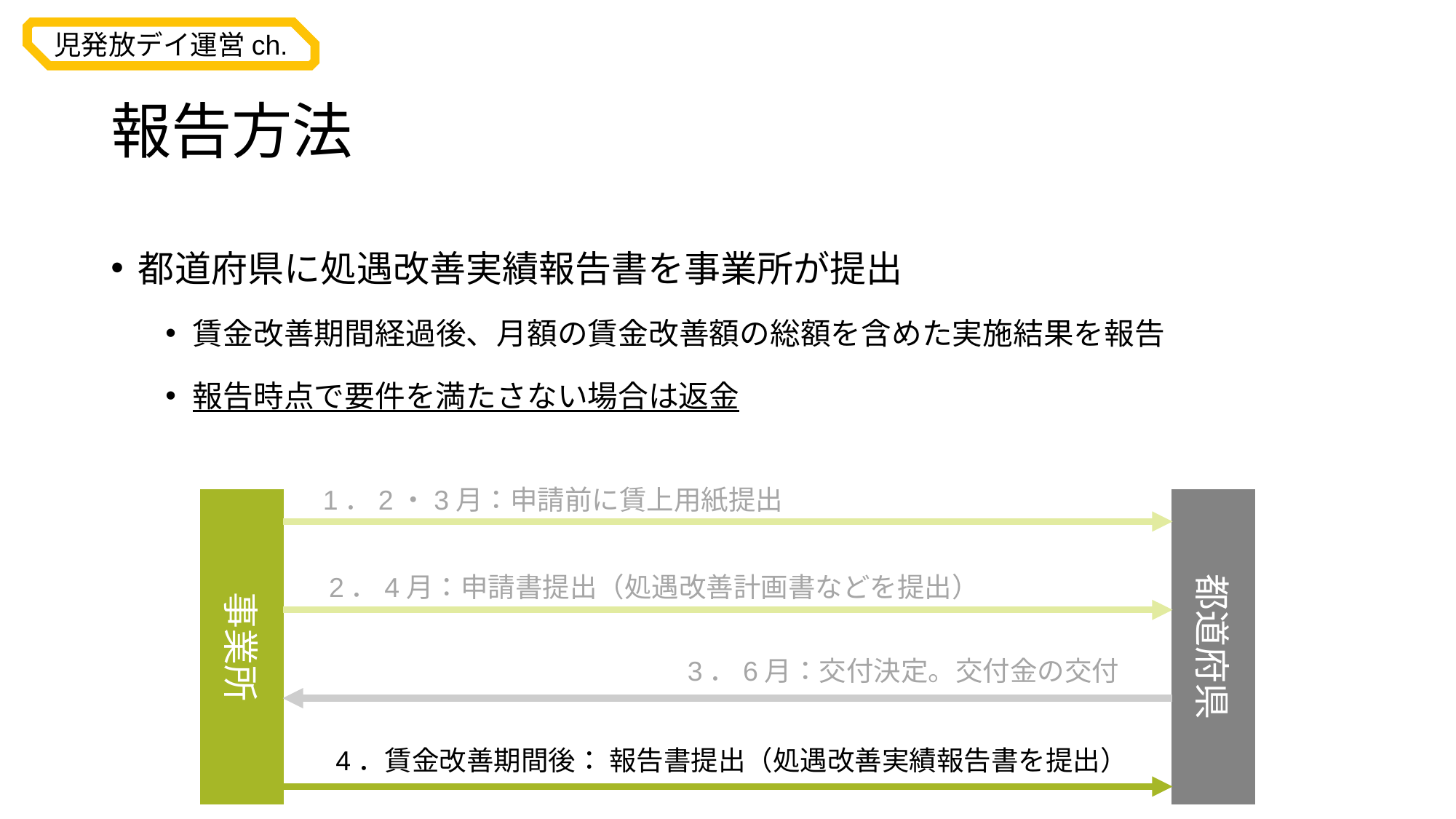

# 報告方法
都道府県に処遇改善実績報告書を事業所が提出
賃金改善期間経過後、月額の賃金改善額の総額を含めた実施結果を報告
報告時点で要件を満たさない場合は返金
1．2・3月：申請前に賃上用紙提出
事業所
都道府県
2．4月：申請書提出（処遇改善計画書などを提出）
3．6月：交付決定。交付金の交付
4．賃金改善期間後： 報告書提出（処遇改善実績報告書を提出）